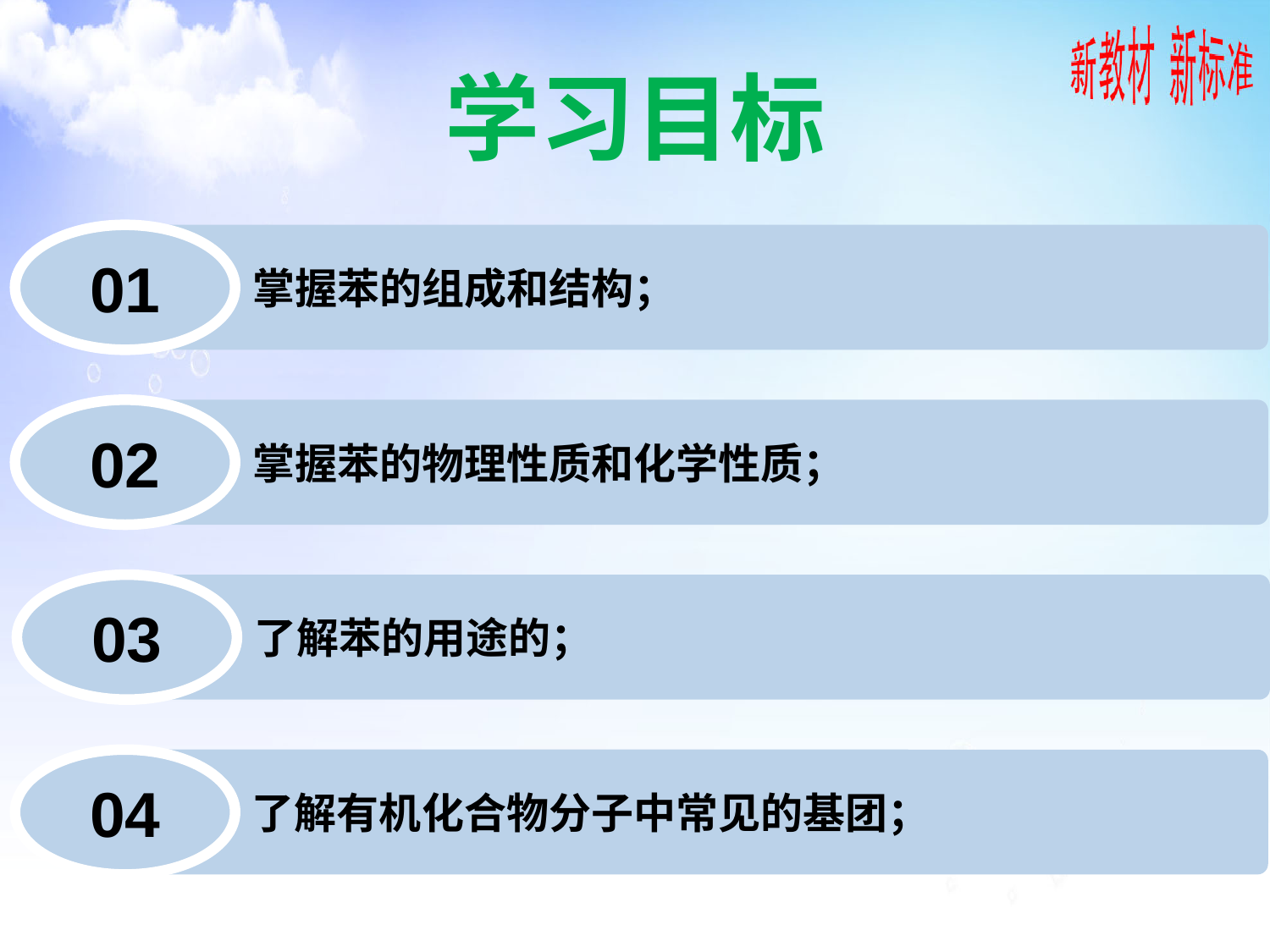

学习目标
01
    掌握苯的组成和结构；
02
    掌握苯的物理性质和化学性质；
03
    了解苯的用途的；
04
    了解有机化合物分子中常见的基团；